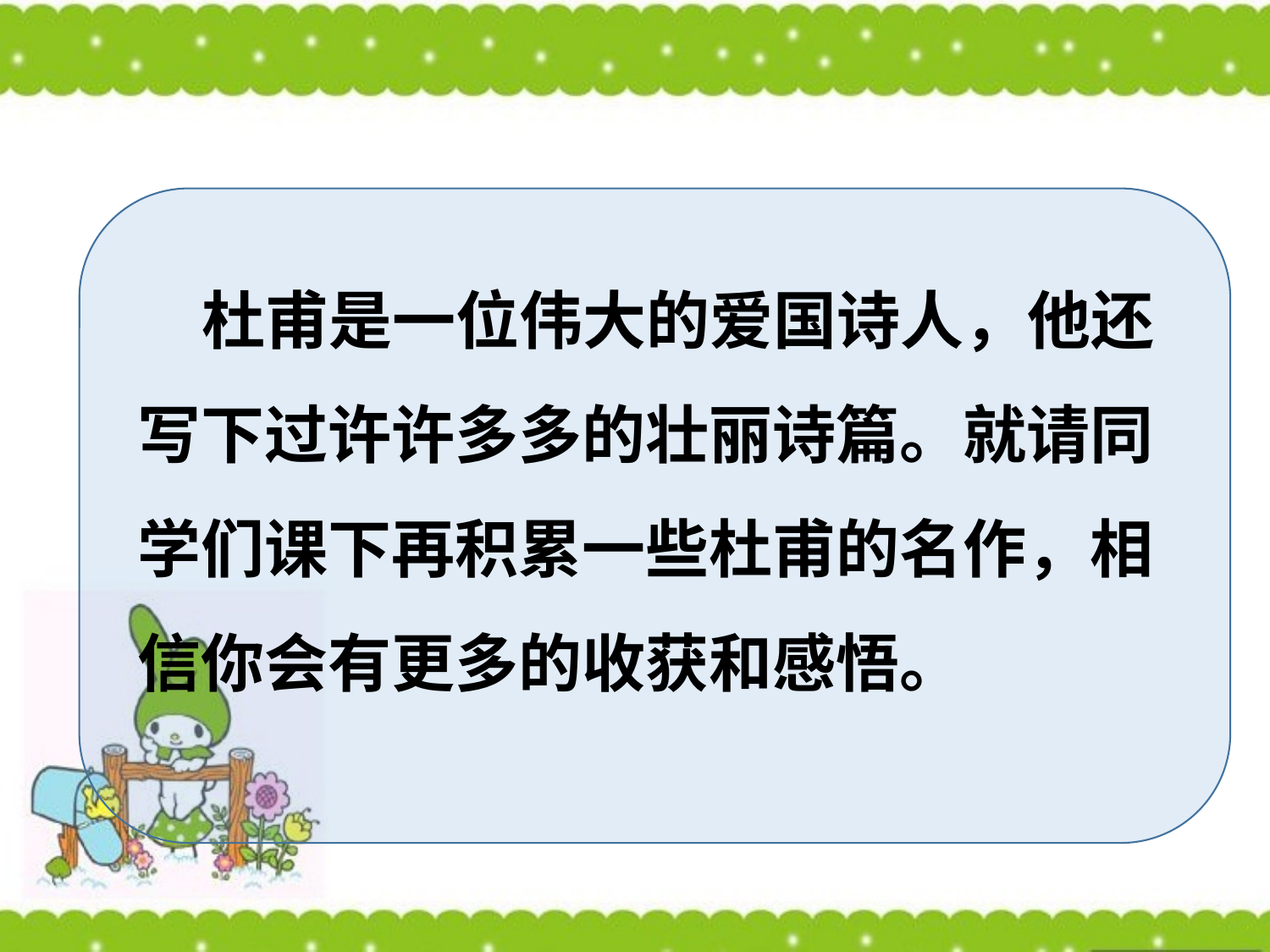

杜甫是一位伟大的爱国诗人，他还写下过许许多多的壮丽诗篇。就请同学们课下再积累一些杜甫的名作，相信你会有更多的收获和感悟。